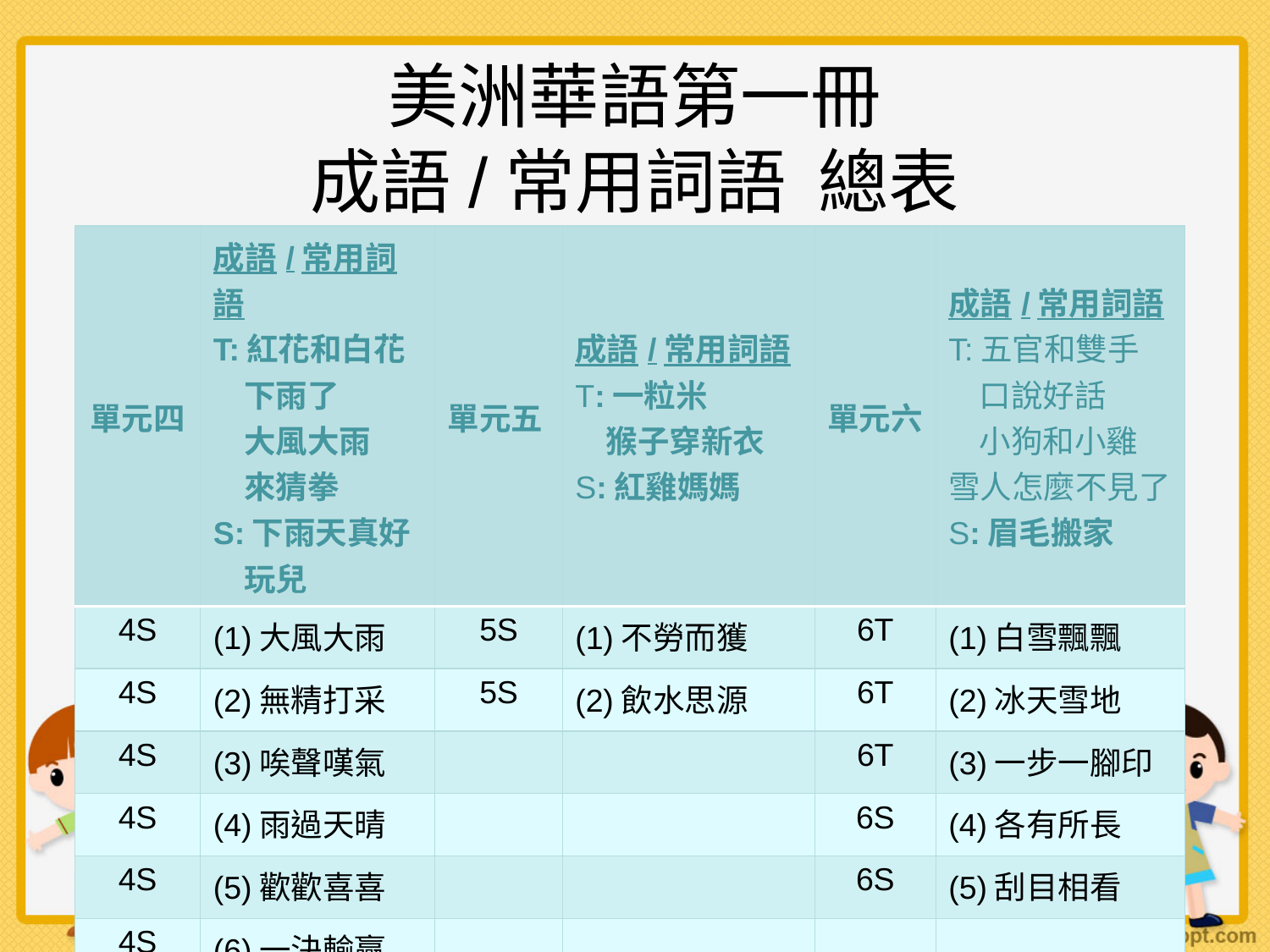

# 美洲華語第一冊 成語/常用詞語  總表
| 單元四 | 成語/常用詞語 T:紅花和白花 下雨了 大風大雨 來猜拳 S:下雨天真好 玩兒 | 單元五 | 成語/常用詞語 T:一粒米 猴子穿新衣 S:紅雞媽媽 | 單元六 | 成語/常用詞語 T:五官和雙手 口說好話 小狗和小雞 雪人怎麼不見了 S:眉毛搬家 |
| --- | --- | --- | --- | --- | --- |
| 4S | (1)大風大雨 | 5S | (1)不勞而獲 | 6T | (1)白雪飄飄 |
| 4S | (2)無精打采 | 5S | (2)飲水思源 | 6T | (2)冰天雪地 |
| 4S | (3)唉聲嘆氣 |  |  | 6T | (3)一步一腳印 |
| 4S | (4)雨過天晴 |  |  | 6S | (4)各有所長 |
| 4S | (5)歡歡喜喜 |  |  | 6S | (5)刮目相看 |
| 4S | (6)一決輸贏 |  |  |  |  |